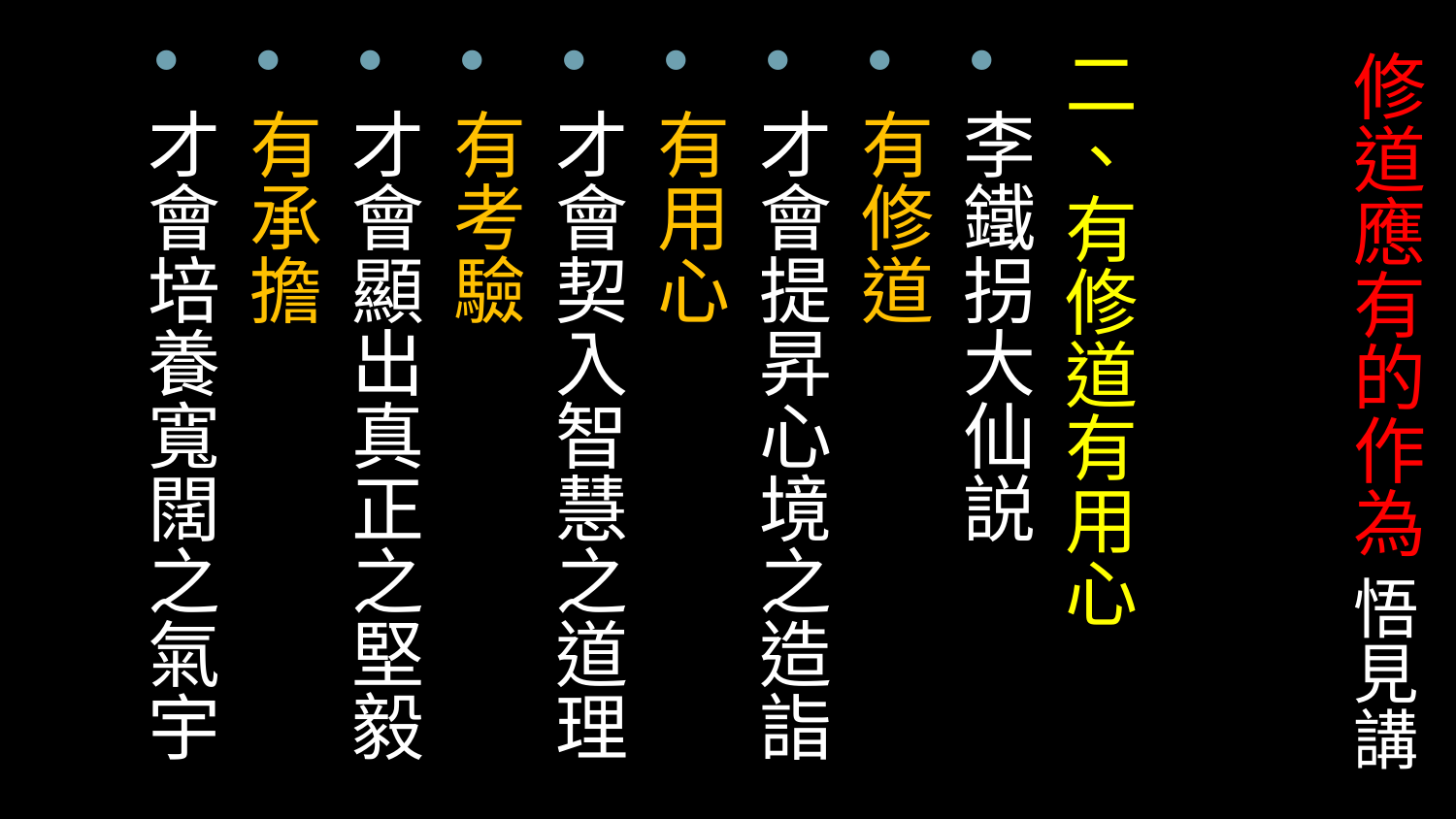

二、有修道有用心
李鐵拐大仙説
有修道
才會提昇心境之造詣
有用心
才會契入智慧之道理
有考驗
才會顯出真正之堅毅
有承擔
才會培養寬闊之氣宇

# 修道應有的作為 悟見講